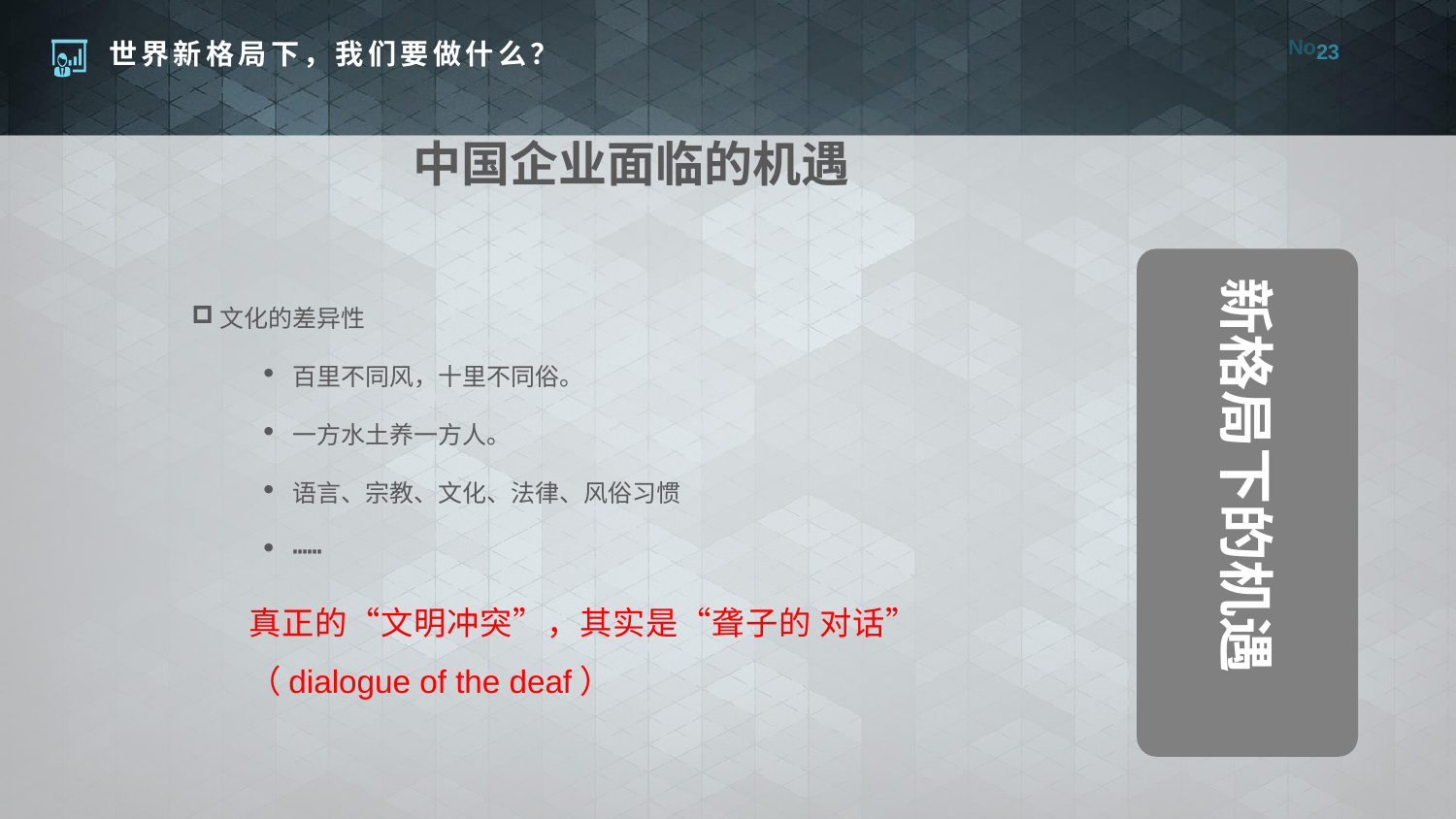

23
中国企业面临的机遇

新格局下的机遇
文化的差异性
百里不同风，十里不同俗。
一方水土养一方人。
语言、宗教、文化、法律、风俗习惯
┅┅
真正的“文明冲突”，其实是“聋子的 对话”（dialogue of the deaf）